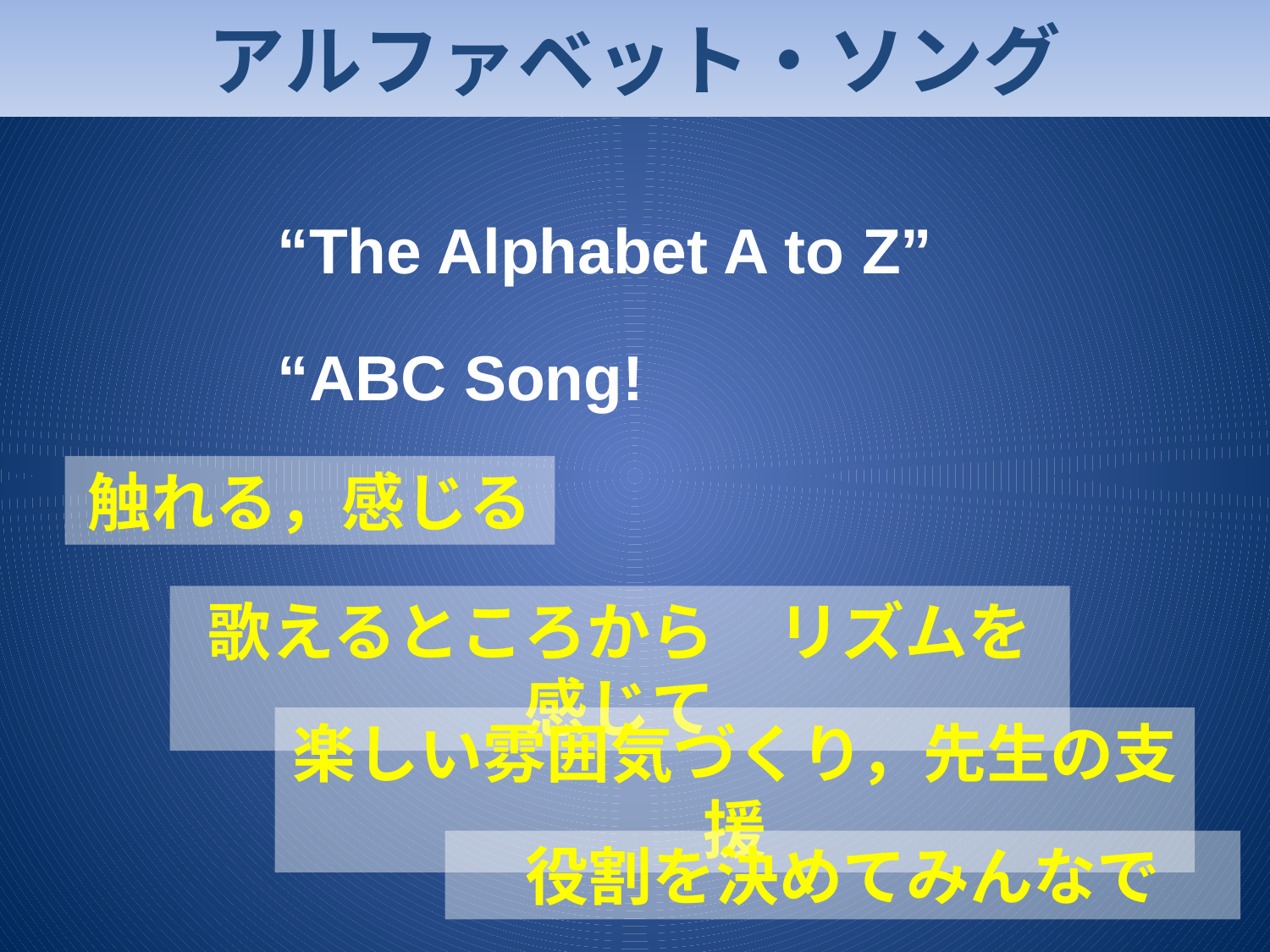

# アルファベット・ソング
“The Alphabet A to Z”
“ABC Song!
触れる，感じる
歌えるところから　リズムを感じて
楽しい雰囲気づくり，先生の支援
役割を決めてみんなで